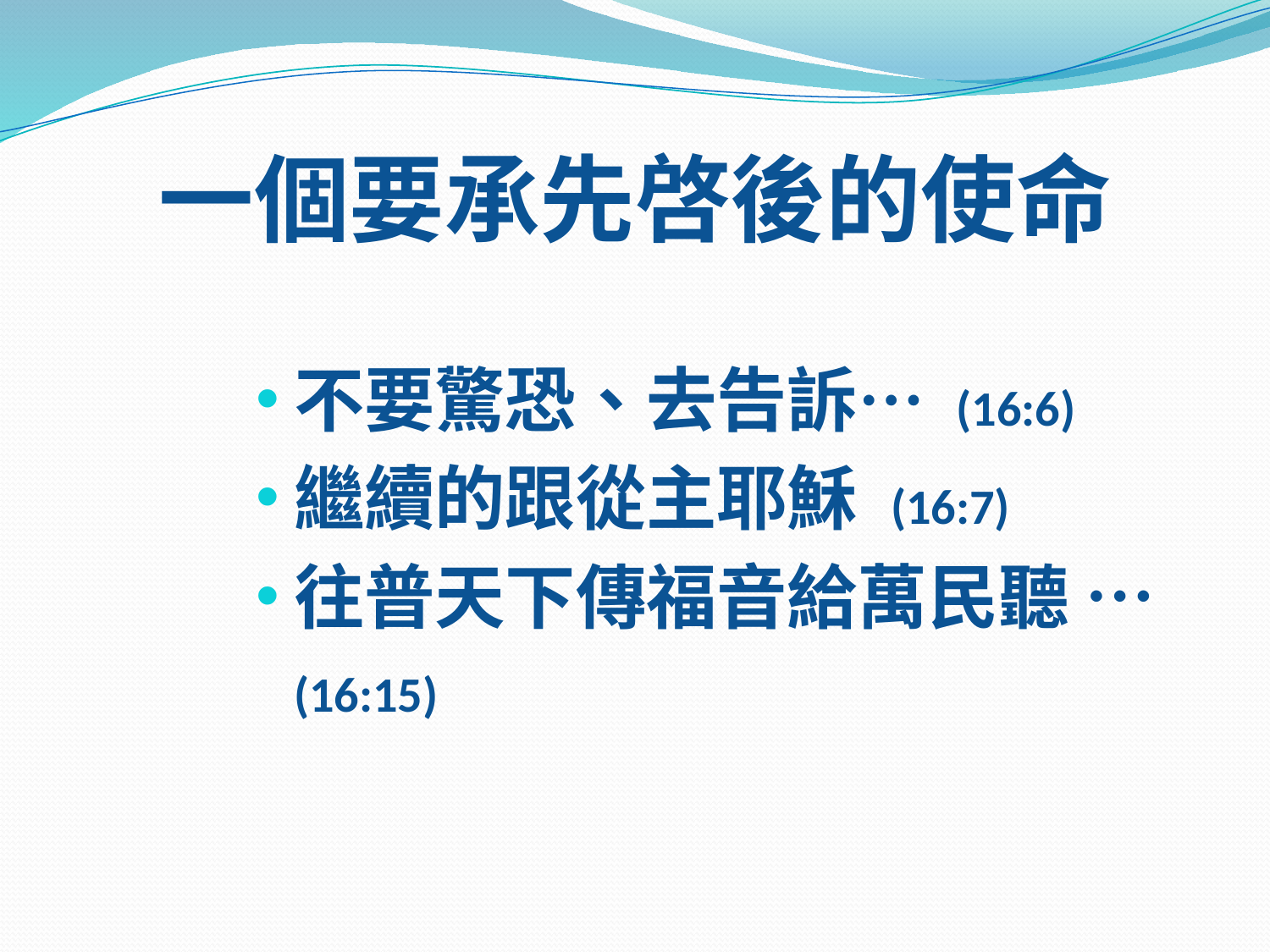

# 一個要承先啓後的使命
不要驚恐、去告訴… (16:6)
繼續的跟從主耶穌 (16:7)
往普天下傳福音給萬民聽 … (16:15)